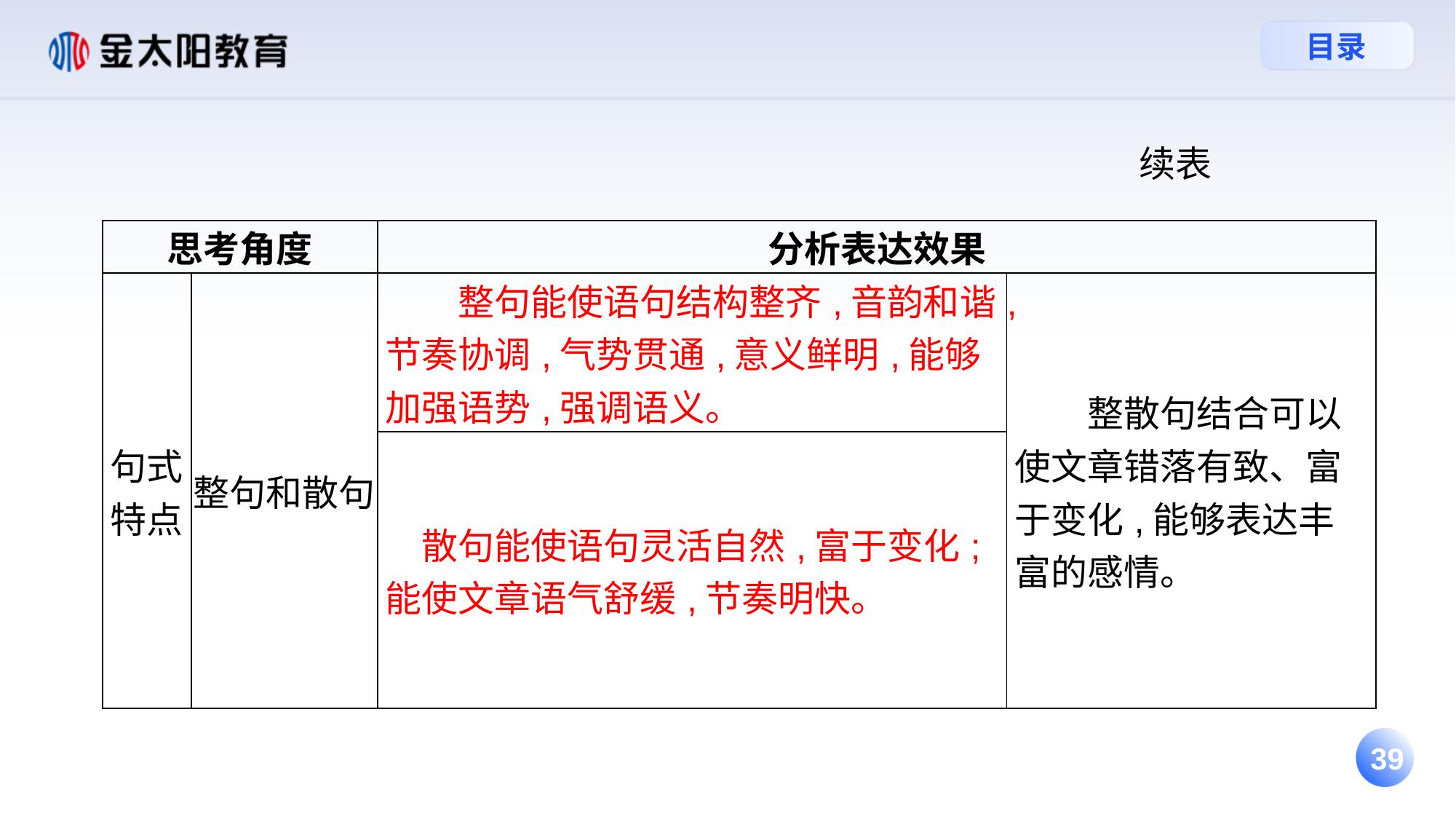

续表

| 思考角度 |  | 分析表达效果 |  |
| --- | --- | --- | --- |
| 句式特点 | 整句和散句 | 整句能使语句结构整齐,音韵和谐,节奏协调,气势贯通,意义鲜明,能够加强语势,强调语义。 | 整散句结合可以使文章错落有致、富于变化,能够表达丰富的感情。 |
|  |  | 散句能使语句灵活自然,富于变化;能使文章语气舒缓,节奏明快。 |  |